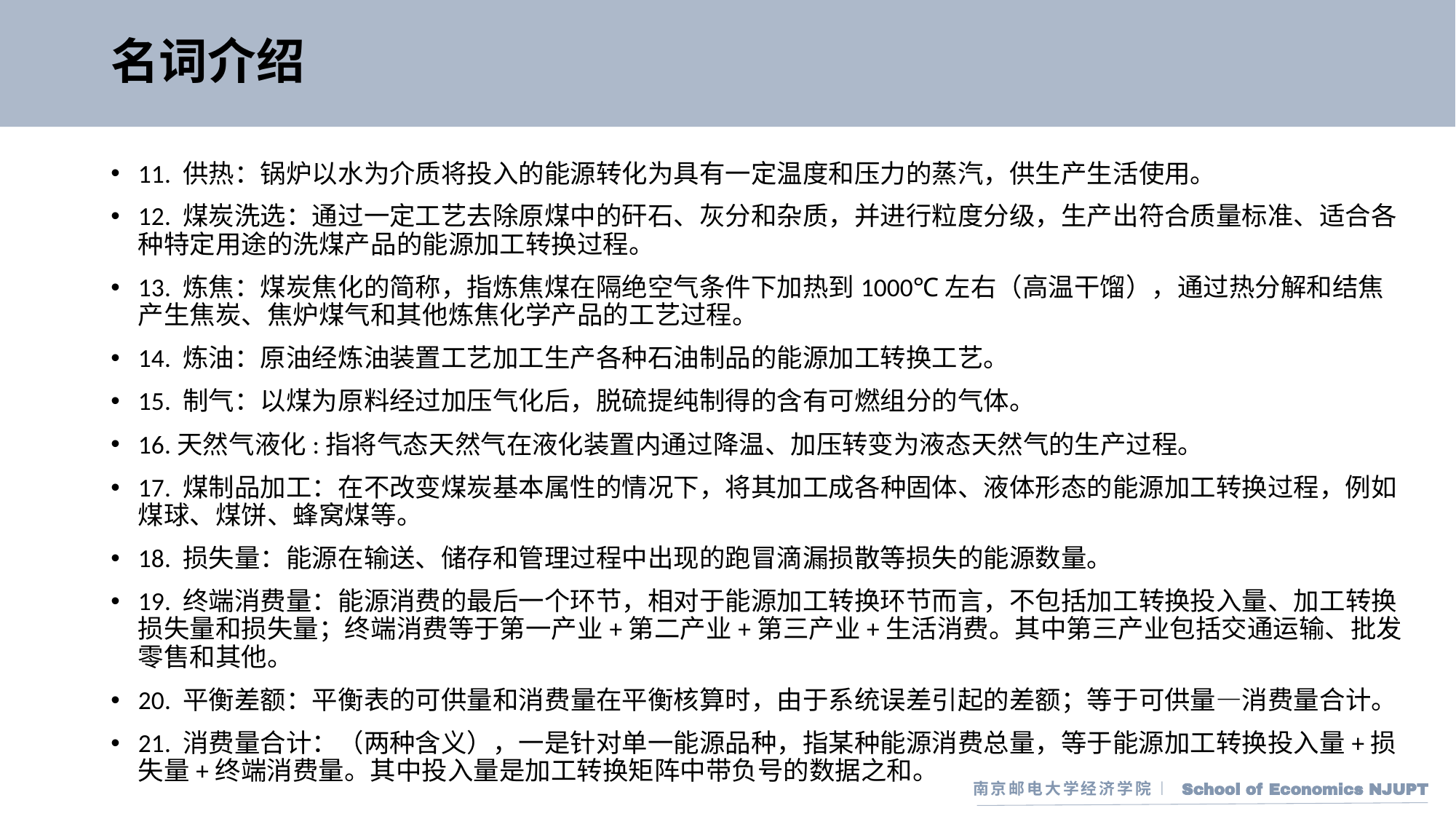

# 名词介绍
11. 供热：锅炉以水为介质将投入的能源转化为具有一定温度和压力的蒸汽，供生产生活使用。
12. 煤炭洗选：通过一定工艺去除原煤中的矸石、灰分和杂质，并进行粒度分级，生产出符合质量标准、适合各种特定用途的洗煤产品的能源加工转换过程。
13. 炼焦：煤炭焦化的简称，指炼焦煤在隔绝空气条件下加热到1000℃左右（高温干馏），通过热分解和结焦产生焦炭、焦炉煤气和其他炼焦化学产品的工艺过程。
14. 炼油：原油经炼油装置工艺加工生产各种石油制品的能源加工转换工艺。
15. 制气：以煤为原料经过加压气化后，脱硫提纯制得的含有可燃组分的气体。
16.天然气液化:指将气态天然气在液化装置内通过降温、加压转变为液态天然气的生产过程。
17. 煤制品加工：在不改变煤炭基本属性的情况下，将其加工成各种固体、液体形态的能源加工转换过程，例如煤球、煤饼、蜂窝煤等。
18. 损失量：能源在输送、储存和管理过程中出现的跑冒滴漏损散等损失的能源数量。
19. 终端消费量：能源消费的最后一个环节，相对于能源加工转换环节而言，不包括加工转换投入量、加工转换损失量和损失量；终端消费等于第一产业+第二产业+第三产业+生活消费。其中第三产业包括交通运输、批发零售和其他。
20. 平衡差额：平衡表的可供量和消费量在平衡核算时，由于系统误差引起的差额；等于可供量—消费量合计。
21. 消费量合计：（两种含义），一是针对单一能源品种，指某种能源消费总量，等于能源加工转换投入量+损失量+终端消费量。其中投入量是加工转换矩阵中带负号的数据之和。